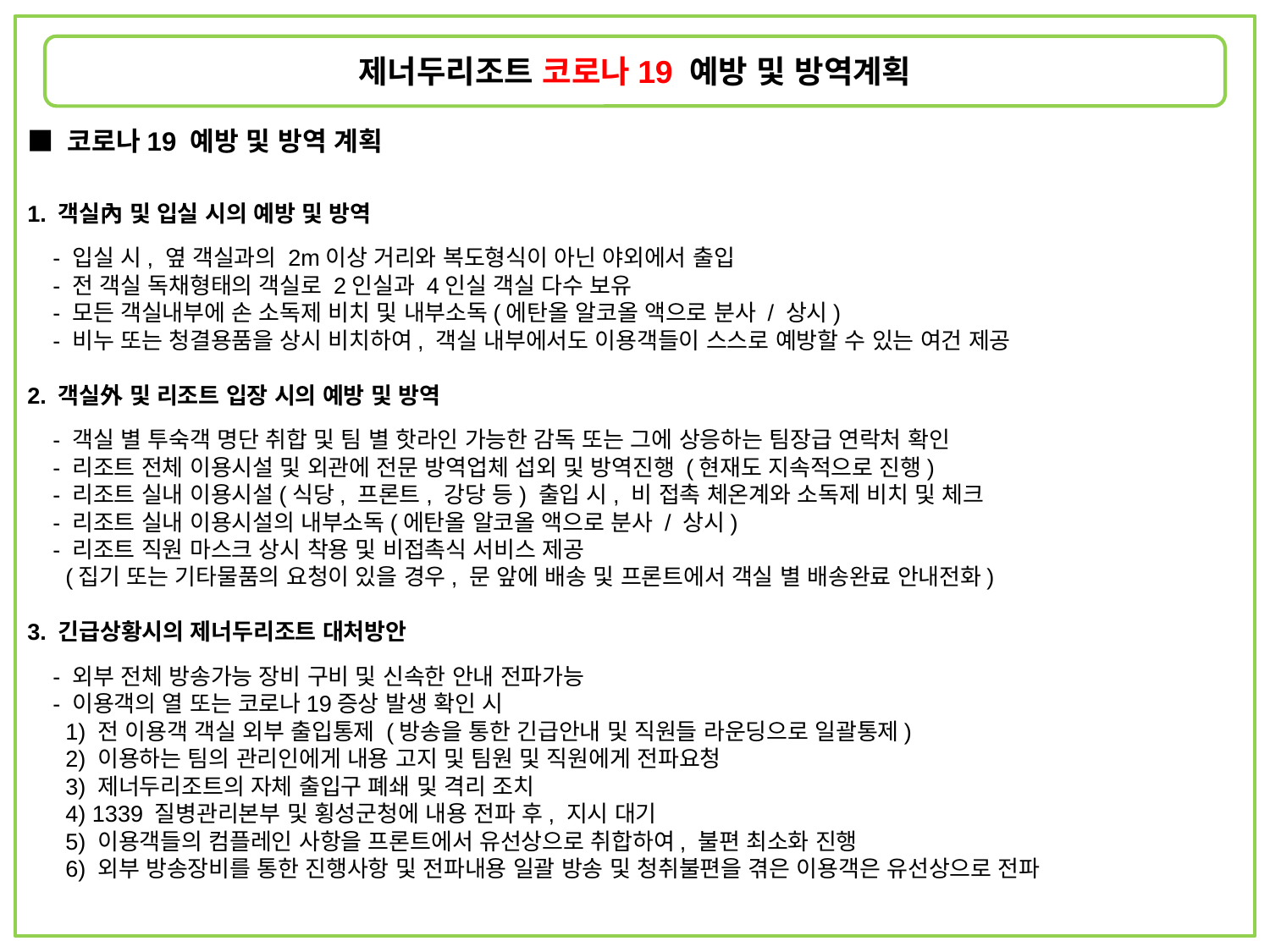

■ 코로나19 예방 및 방역 계획

1. 객실內 및 입실 시의 예방 및 방역

    - 입실 시, 옆 객실과의 2m이상 거리와 복도형식이 아닌 야외에서 출입
    - 전 객실 독채형태의 객실로 2인실과 4인실 객실 다수 보유
    - 모든 객실내부에 손 소독제 비치 및 내부소독(에탄올 알코올 액으로 분사 / 상시)
    - 비누 또는 청결용품을 상시 비치하여, 객실 내부에서도 이용객들이 스스로 예방할 수 있는 여건 제공

2. 객실外 및 리조트 입장 시의 예방 및 방역

    - 객실 별 투숙객 명단 취합 및 팀 별 핫라인 가능한 감독 또는 그에 상응하는 팀장급 연락처 확인
    - 리조트 전체 이용시설 및 외관에 전문 방역업체 섭외 및 방역진행 (현재도 지속적으로 진행)
    - 리조트 실내 이용시설(식당, 프론트, 강당 등) 출입 시, 비 접촉 체온계와 소독제 비치 및 체크
    - 리조트 실내 이용시설의 내부소독(에탄올 알코올 액으로 분사 / 상시)
    - 리조트 직원 마스크 상시 착용 및 비접촉식 서비스 제공
      (집기 또는 기타물품의 요청이 있을 경우, 문 앞에 배송 및 프론트에서 객실 별 배송완료 안내전화)

3. 긴급상황시의 제너두리조트 대처방안

    - 외부 전체 방송가능 장비 구비 및 신속한 안내 전파가능
    - 이용객의 열 또는 코로나19증상 발생 확인 시
      1) 전 이용객 객실 외부 출입통제 (방송을 통한 긴급안내 및 직원들 라운딩으로 일괄통제)
      2) 이용하는 팀의 관리인에게 내용 고지 및 팀원 및 직원에게 전파요청
      3) 제너두리조트의 자체 출입구 폐쇄 및 격리 조치
      4) 1339 질병관리본부 및 횡성군청에 내용 전파 후, 지시 대기
      5) 이용객들의 컴플레인 사항을 프론트에서 유선상으로 취합하여, 불편 최소화 진행
      6) 외부 방송장비를 통한 진행사항 및 전파내용 일괄 방송 및 청취불편을 겪은 이용객은 유선상으로 전파
제너두리조트 코로나19 예방 및 방역계획